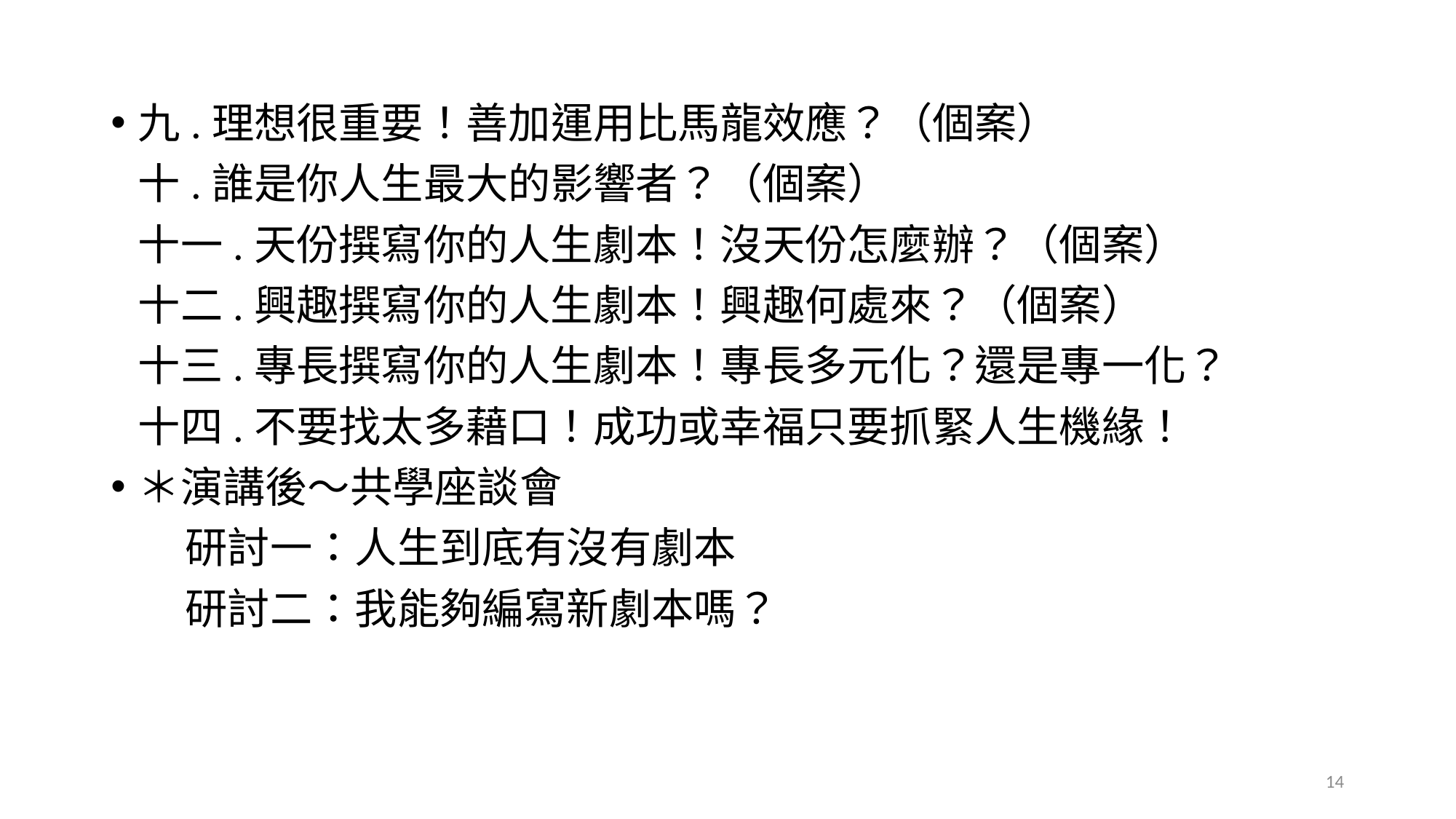

#
九.理想很重要！善加運用比馬龍效應？（個案）
十.誰是你人生最大的影響者？（個案）
十一.天份撰寫你的人生劇本！沒天份怎麼辦？（個案）
十二.興趣撰寫你的人生劇本！興趣何處來？（個案）
十三.專長撰寫你的人生劇本！專長多元化？還是專一化？
十四.不要找太多藉口！成功或幸福只要抓緊人生機緣！
＊演講後～共學座談會
     研討一：人生到底有沒有劇本
     研討二：我能夠編寫新劇本嗎？

14